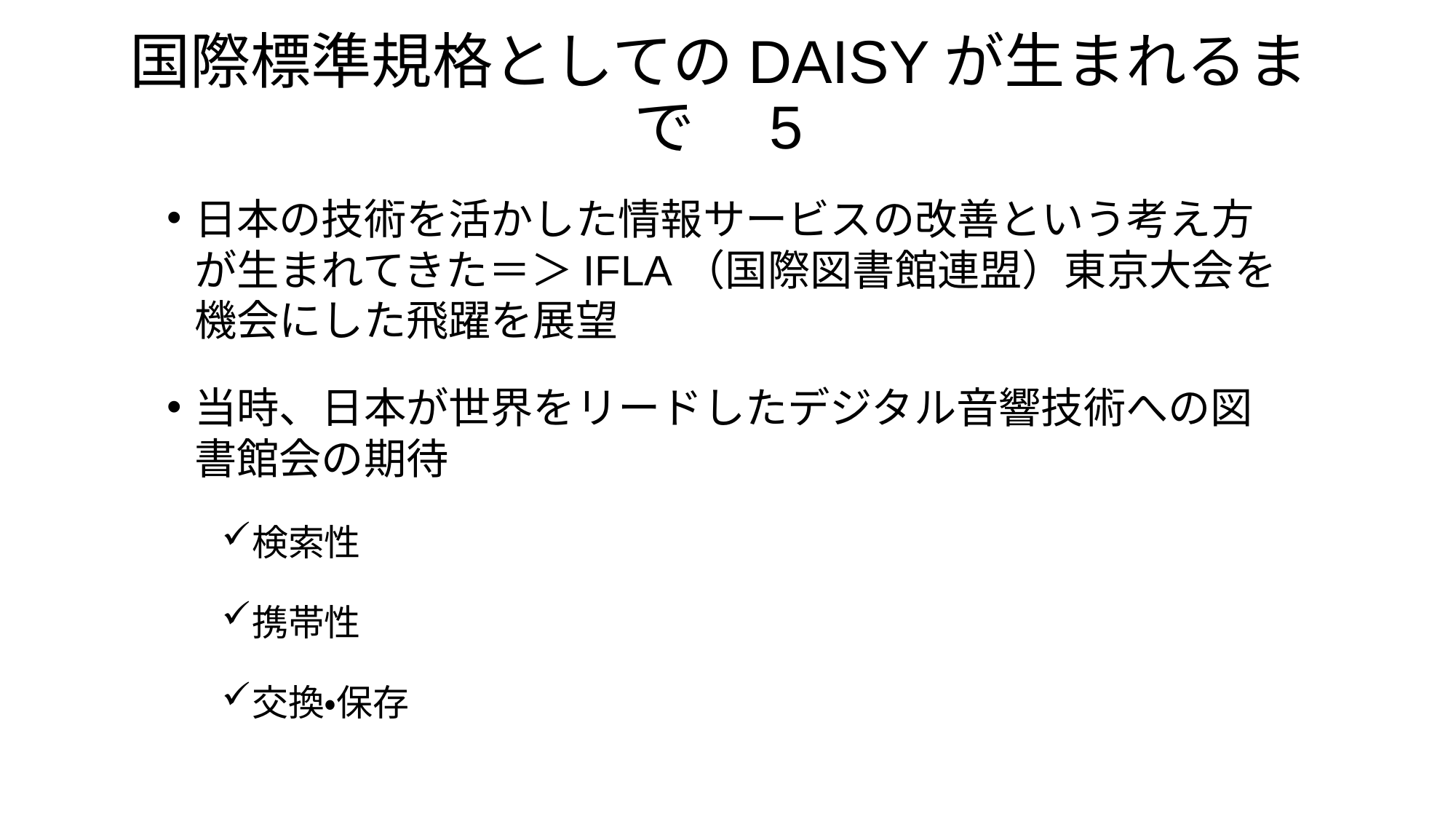

# 国際標準規格としてのDAISYが生まれるまで　5
日本の技術を活かした情報サービスの改善という考え方が生まれてきた＝＞IFLA（国際図書館連盟）東京大会を機会にした飛躍を展望
当時、日本が世界をリードしたデジタル音響技術への図書館会の期待
検索性
携帯性
交換・保存